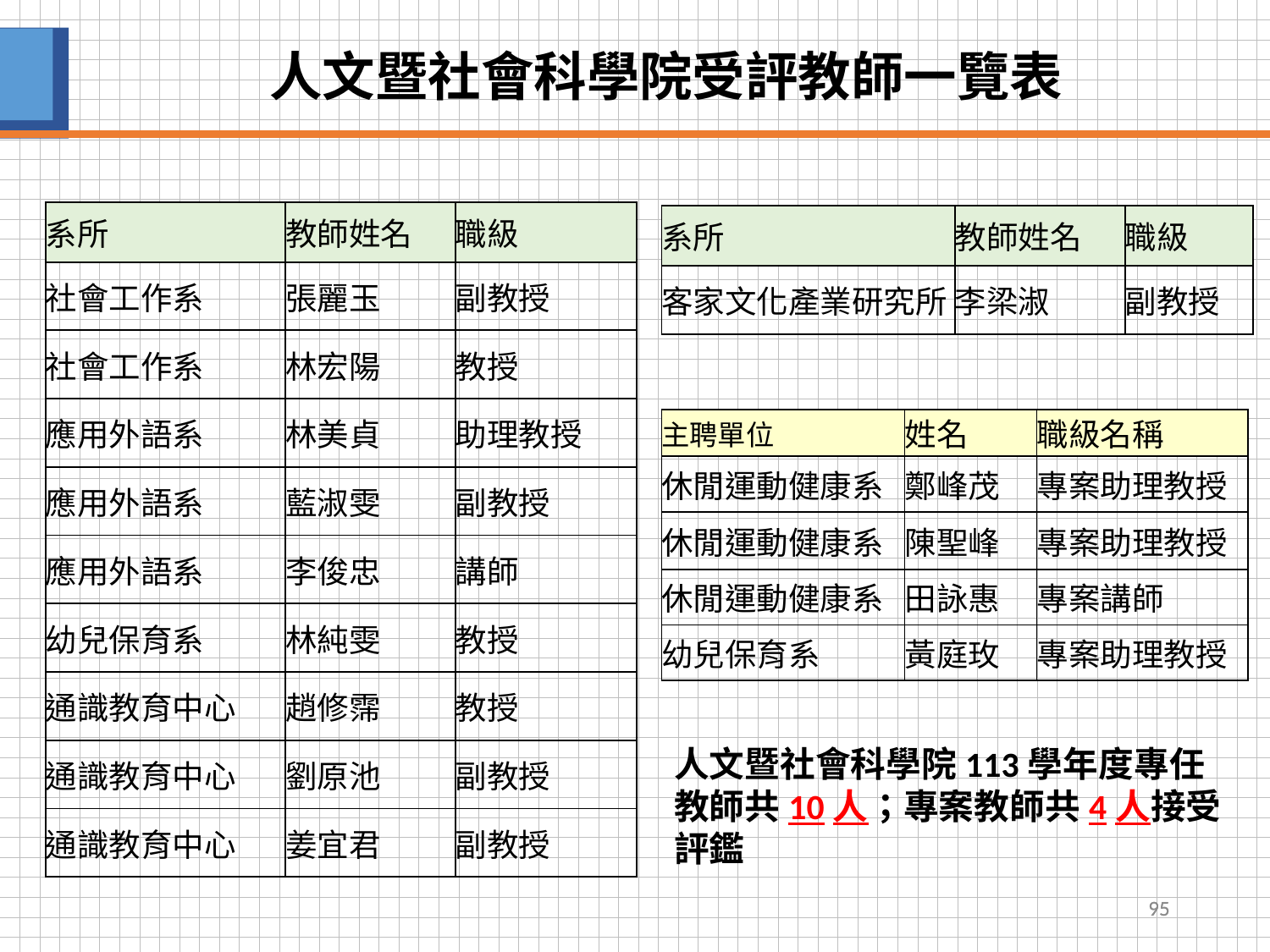

# 人文暨社會科學院受評教師一覽表
| 系所 | 教師姓名 | 職級 |
| --- | --- | --- |
| 社會工作系 | 張麗玉 | 副教授 |
| 社會工作系 | 林宏陽 | 教授 |
| 應用外語系 | 林美貞 | 助理教授 |
| 應用外語系 | 藍淑雯 | 副教授 |
| 應用外語系 | 李俊忠 | 講師 |
| 幼兒保育系 | 林純雯 | 教授 |
| 通識教育中心 | 趙修霈 | 教授 |
| 通識教育中心 | 劉原池 | 副教授 |
| 通識教育中心 | 姜宜君 | 副教授 |
| 系所 | 教師姓名 | 職級 |
| --- | --- | --- |
| 客家文化產業研究所 | 李梁淑 | 副教授 |
| 主聘單位 | 姓名 | 職級名稱 |
| --- | --- | --- |
| 休閒運動健康系 | 鄭峰茂 | 專案助理教授 |
| 休閒運動健康系 | 陳聖峰 | 專案助理教授 |
| 休閒運動健康系 | 田詠惠 | 專案講師 |
| 幼兒保育系 | 黃庭玫 | 專案助理教授 |
人文暨社會科學院113學年度專任教師共10人；專案教師共4人接受評鑑
95